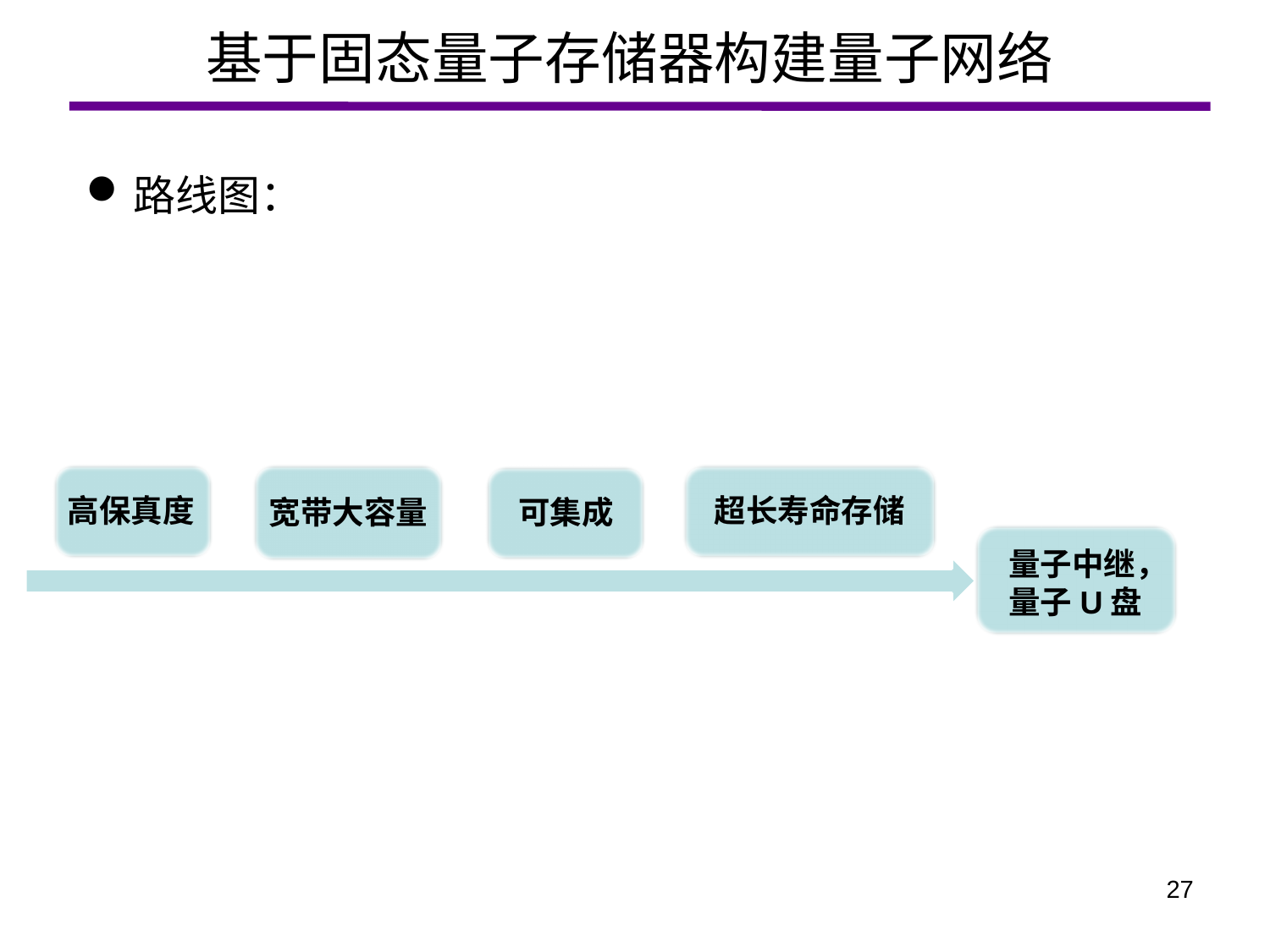

基于固态量子存储器构建量子网络
路线图：

高保真度
超长寿命存储
宽带大容量
可集成

量子中继，
量子U盘

27